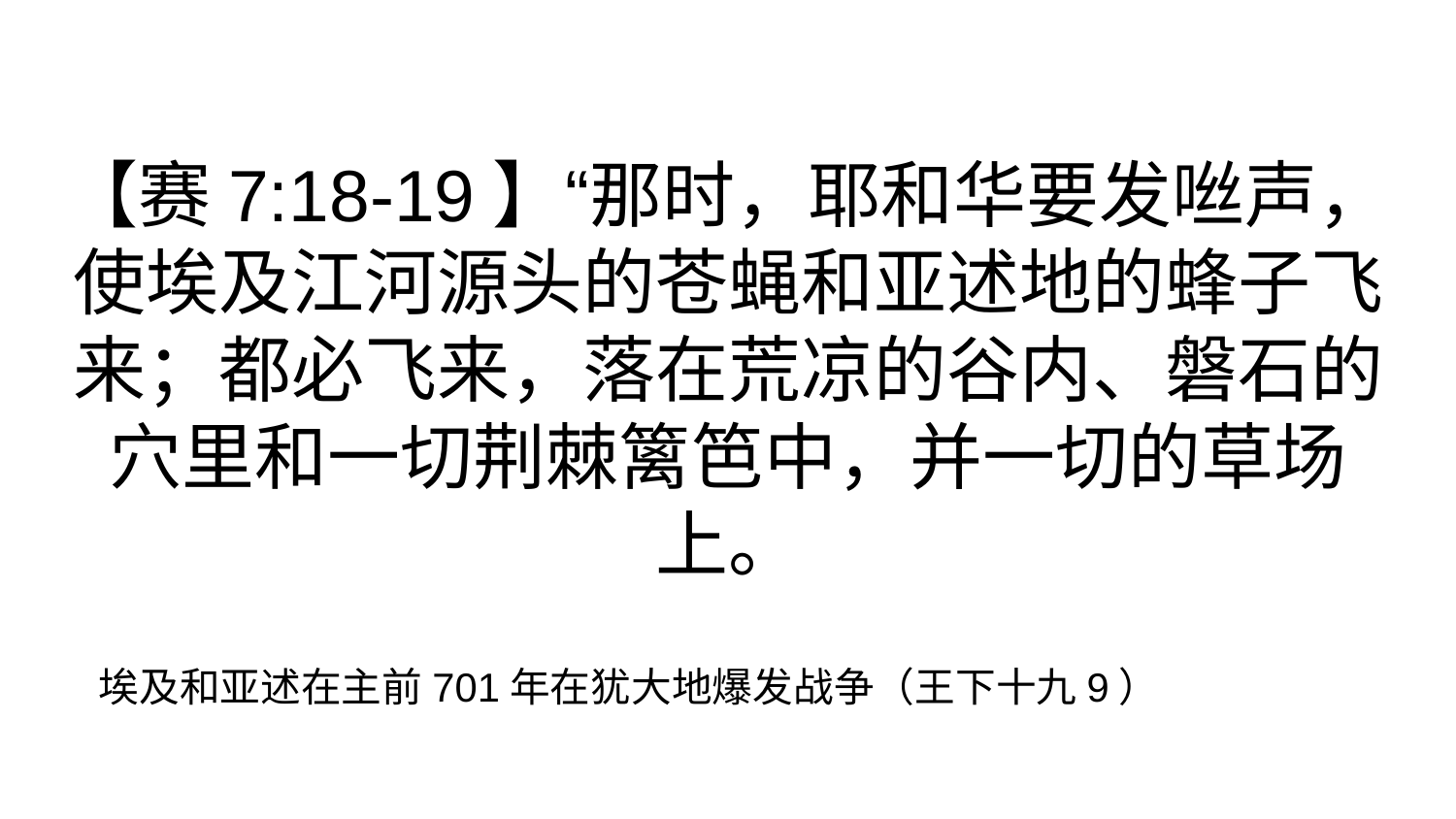

# 【赛7:18-19】“那时，耶和华要发咝声，使埃及江河源头的苍蝇和亚述地的蜂子飞来；都必飞来，落在荒凉的谷内、磐石的穴里和一切荆棘篱笆中，并一切的草场上。
埃及和亚述在主前701年在犹大地爆发战争（王下十九9）